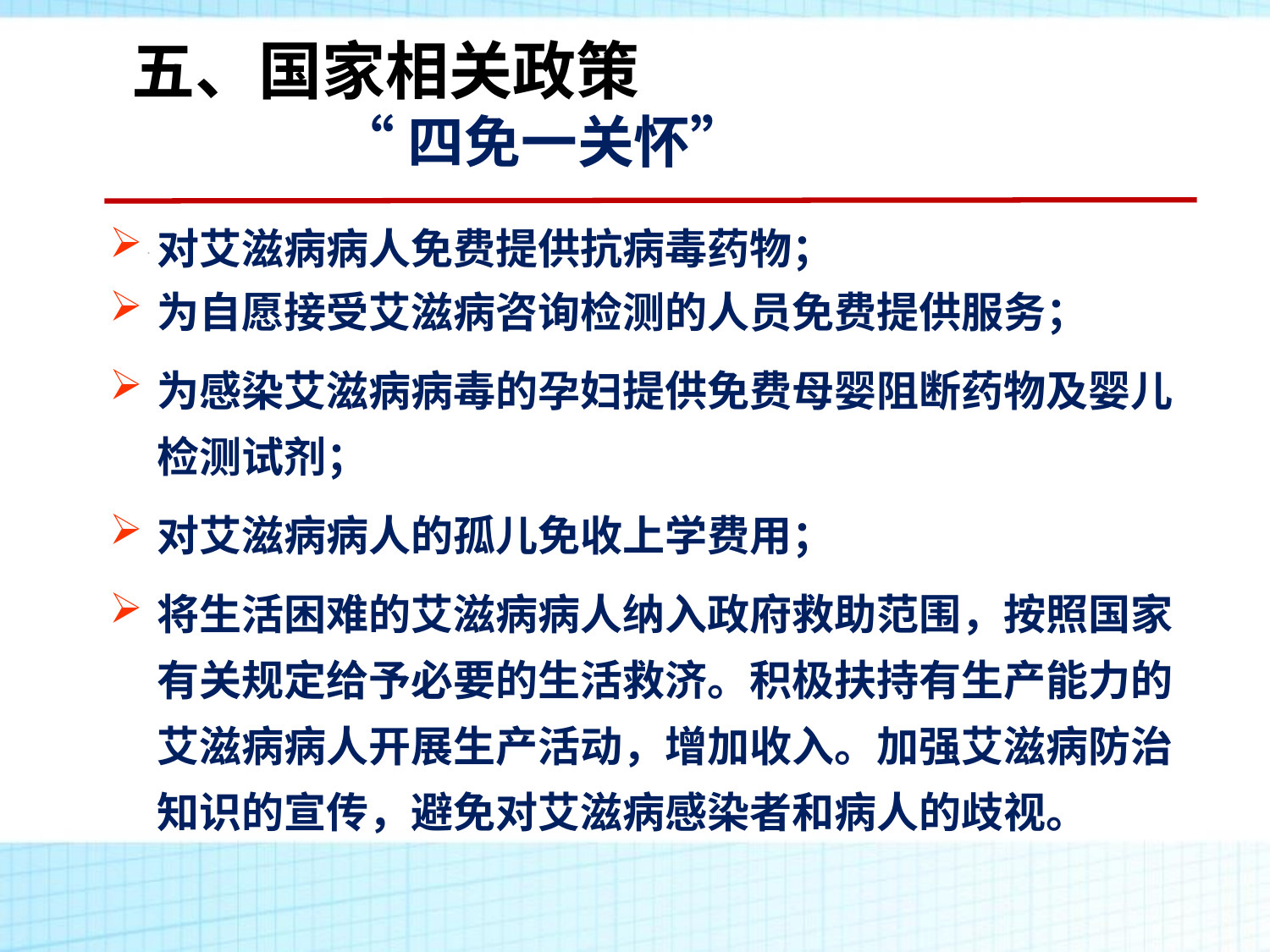

五、国家相关政策
                “四免一关怀”

对艾滋病病人免费提供抗病毒药物；
为自愿接受艾滋病咨询检测的人员免费提供服务；
为感染艾滋病病毒的孕妇提供免费母婴阻断药物及婴儿检测试剂；
对艾滋病病人的孤儿免收上学费用；
将生活困难的艾滋病病人纳入政府救助范围，按照国家有关规定给予必要的生活救济。积极扶持有生产能力的艾滋病病人开展生产活动，增加收入。加强艾滋病防治知识的宣传，避免对艾滋病感染者和病人的歧视。

二